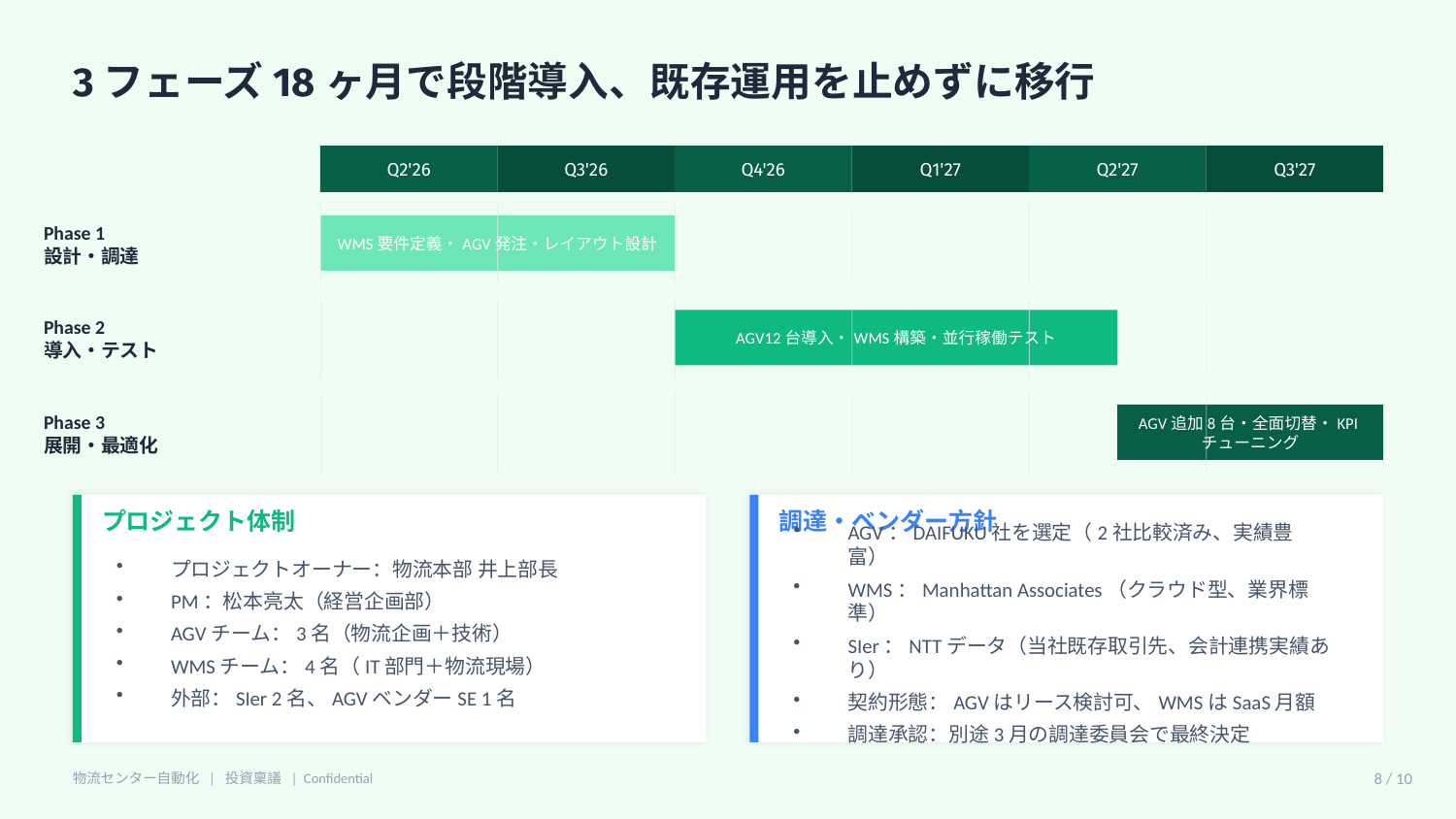

3フェーズ18ヶ月で段階導入、既存運用を止めずに移行

Q2'26

Q3'26

Q4'26

Q1'27

Q2'27

Q3'27
Phase 1
設計・調達

WMS要件定義・AGV発注・レイアウト設計
Phase 2
導入・テスト

AGV12台導入・WMS構築・並行稼働テスト
Phase 3
展開・最適化

AGV追加8台・全面切替・KPIチューニング

プロジェクト体制
調達・ベンダー方針
プロジェクトオーナー：物流本部 井上部長
PM：松本亮太（経営企画部）
AGVチーム：3名（物流企画＋技術）
WMSチーム：4名（IT部門＋物流現場）
外部：SIer 2名、AGVベンダーSE 1名
AGV：DAIFUKU社を選定（2社比較済み、実績豊富）
WMS：Manhattan Associates（クラウド型、業界標準）
SIer：NTTデータ（当社既存取引先、会計連携実績あり）
契約形態：AGVはリース検討可、WMSはSaaS月額
調達承認：別途3月の調達委員会で最終決定
物流センター自動化  |  投資稟議  |  Confidential
8 / 10